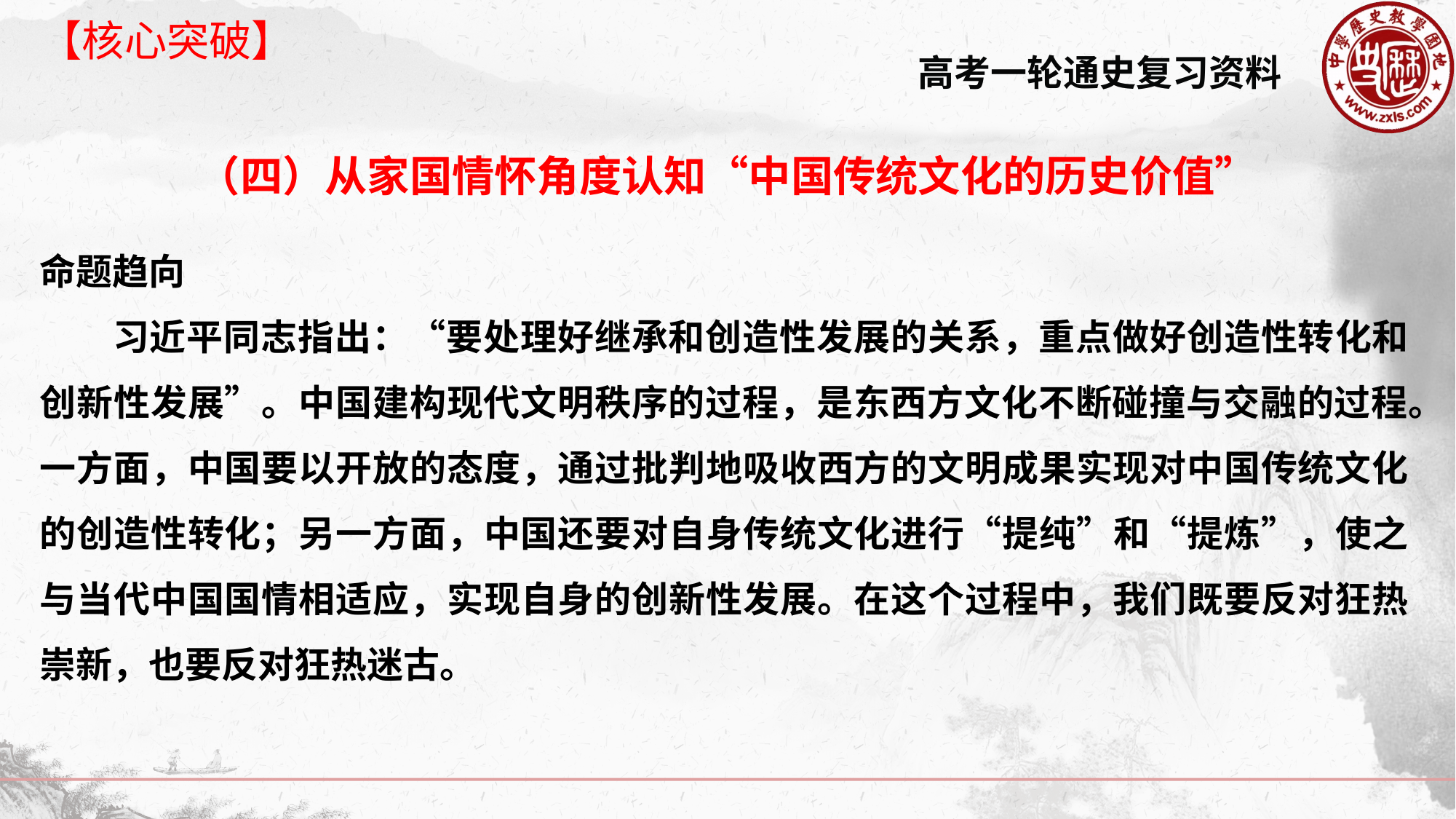

【核心突破】
（四）从家国情怀角度认知“中国传统文化的历史价值”
命题趋向
习近平同志指出：“要处理好继承和创造性发展的关系，重点做好创造性转化和创新性发展”。中国建构现代文明秩序的过程，是东西方文化不断碰撞与交融的过程。一方面，中国要以开放的态度，通过批判地吸收西方的文明成果实现对中国传统文化的创造性转化；另一方面，中国还要对自身传统文化进行“提纯”和“提炼”，使之与当代中国国情相适应，实现自身的创新性发展。在这个过程中，我们既要反对狂热崇新，也要反对狂热迷古。